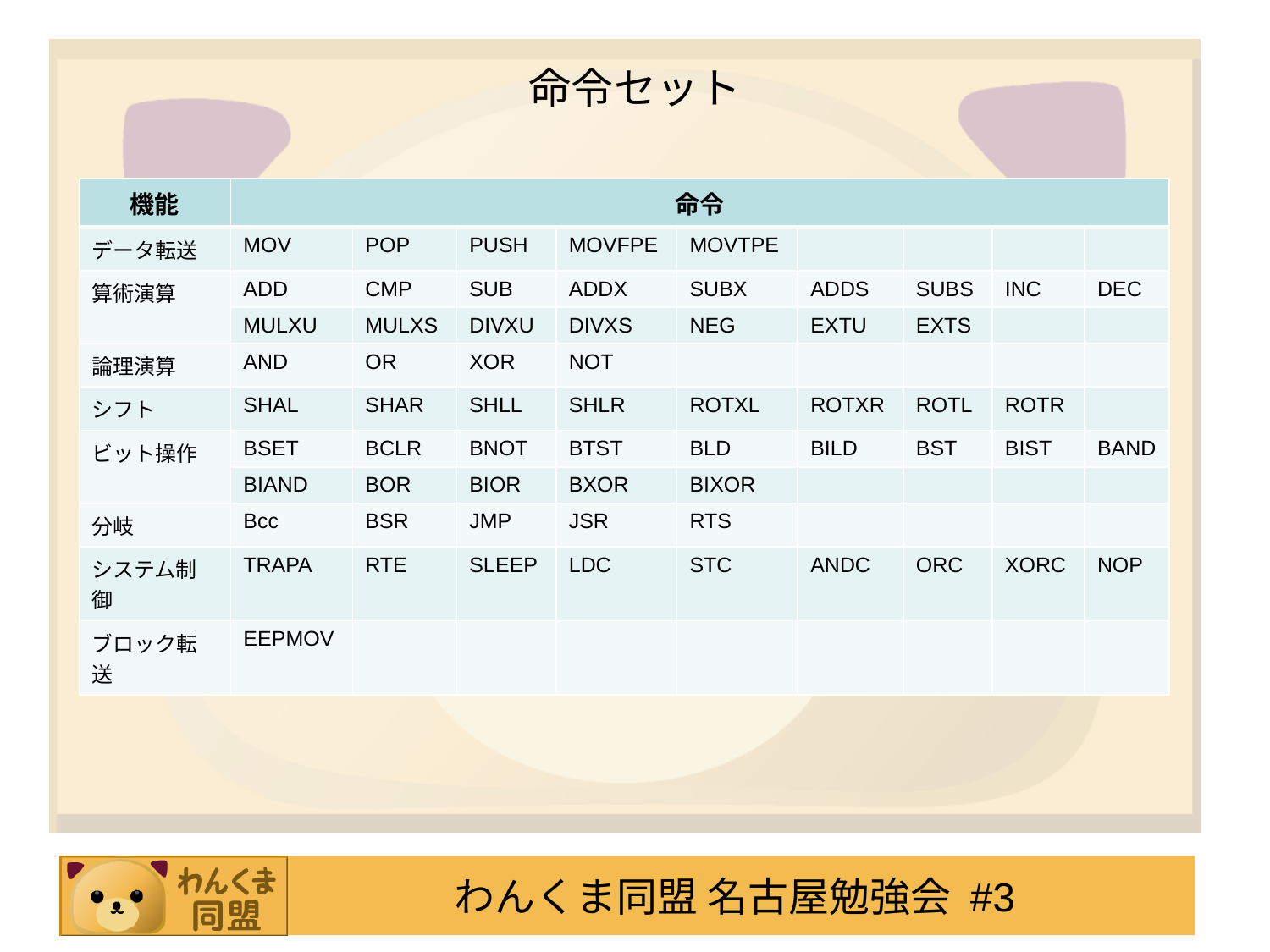

# 命令セット
| 機能 | 命令 |  |  |  |  |  |  |  |  |
| --- | --- | --- | --- | --- | --- | --- | --- | --- | --- |
| データ転送 | MOV | POP | PUSH | MOVFPE | MOVTPE |  |  |  |  |
| 算術演算 | ADD | CMP | SUB | ADDX | SUBX | ADDS | SUBS | INC | DEC |
|  | MULXU | MULXS | DIVXU | DIVXS | NEG | EXTU | EXTS |  |  |
| 論理演算 | AND | OR | XOR | NOT |  |  |  |  |  |
| シフト | SHAL | SHAR | SHLL | SHLR | ROTXL | ROTXR | ROTL | ROTR |  |
| ビット操作 | BSET | BCLR | BNOT | BTST | BLD | BILD | BST | BIST | BAND |
|  | BIAND | BOR | BIOR | BXOR | BIXOR |  |  |  |  |
| 分岐 | Bcc | BSR | JMP | JSR | RTS |  |  |  |  |
| システム制御 | TRAPA | RTE | SLEEP | LDC | STC | ANDC | ORC | XORC | NOP |
| ブロック転送 | EEPMOV |  |  |  |  |  |  |  |  |